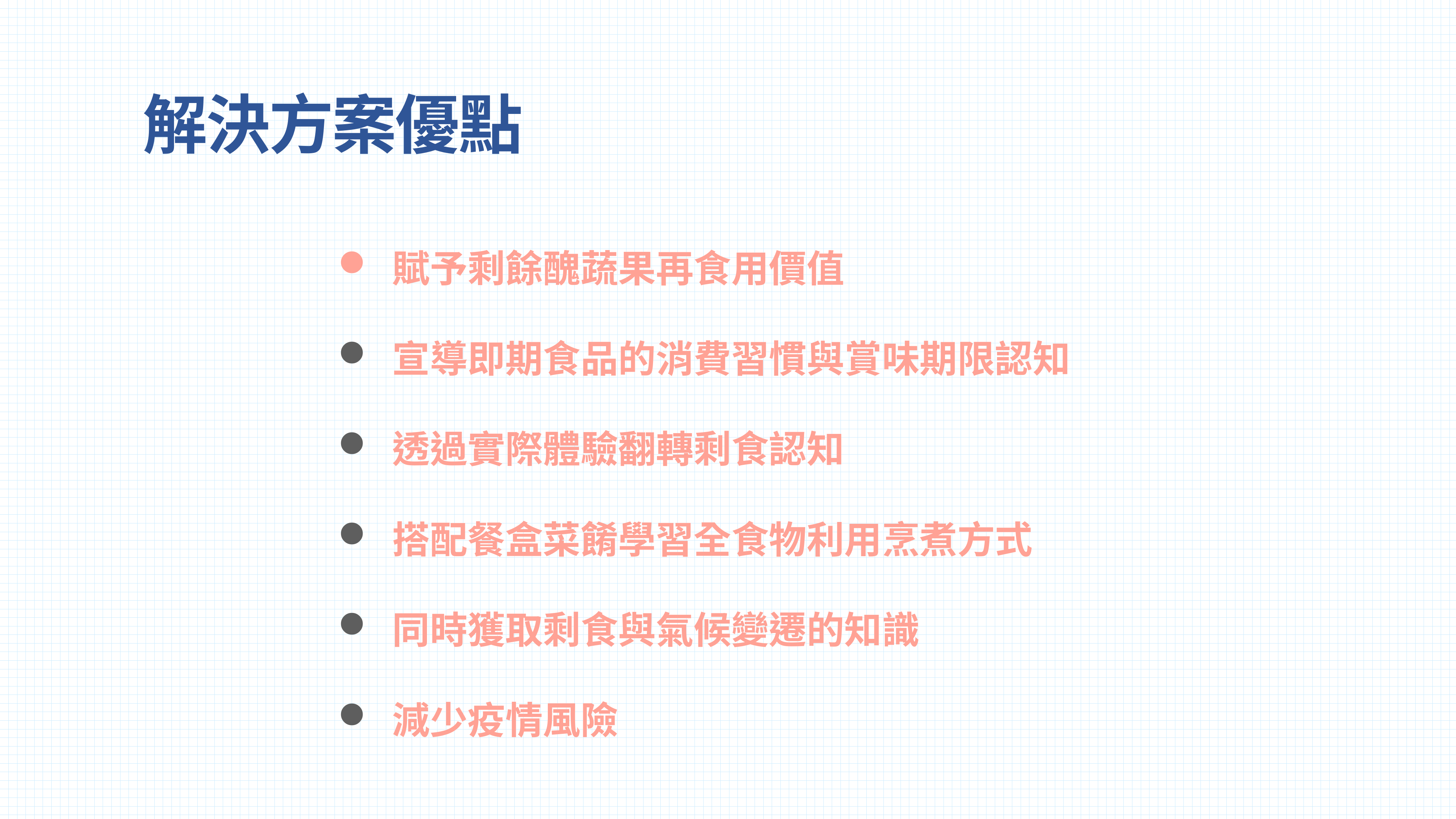

# 解決方案優點
賦予剩餘醜蔬果再食用價值
宣導即期食品的消費習慣與賞味期限認知
透過實際體驗翻轉剩食認知
搭配餐盒菜餚學習全食物利用烹煮方式
同時獲取剩食與氣候變遷的知識
減少疫情風險